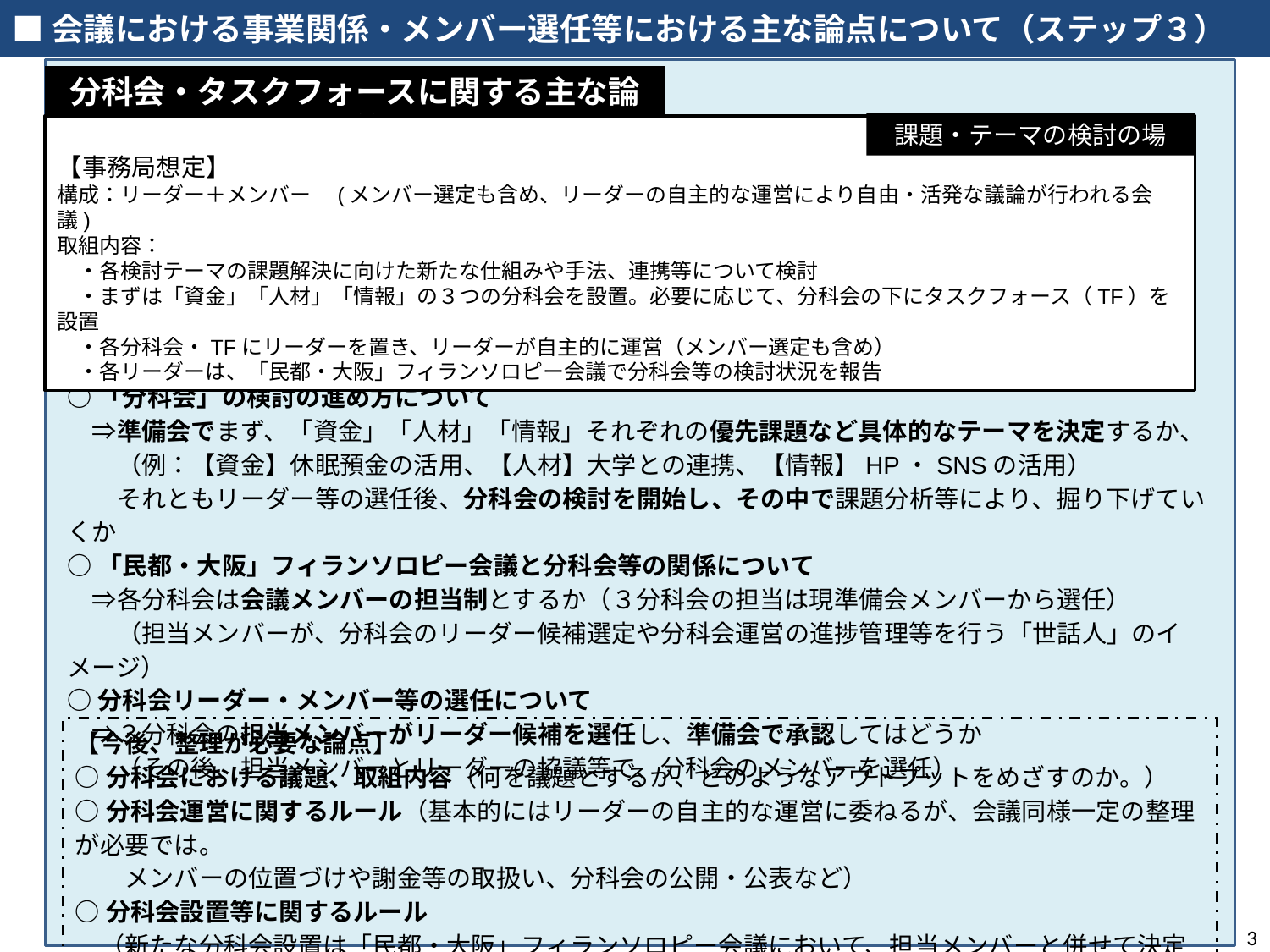

■会議における事業関係・メンバー選任等における主な論点について（ステップ３）

分科会・タスクフォースに関する主な論点等
課題・テーマの検討の場

【事務局想定】
構成：リーダー＋メンバー　(メンバー選定も含め、リーダーの自主的な運営により自由・活発な議論が行われる会議)
取組内容：
　・各検討テーマの課題解決に向けた新たな仕組みや手法、連携等について検討
　・まずは「資金」「人材」「情報」の３つの分科会を設置。必要に応じて、分科会の下にタスクフォース（TF）を設置
　・各分科会・TFにリーダーを置き、リーダーが自主的に運営（メンバー選定も含め）
　・各リーダーは、「民都・大阪」フィランソロピー会議で分科会等の検討状況を報告
【まず整理いただきたい論点】
○「分科会」の検討の進め方について
　⇒準備会でまず、「資金」「人材」「情報」それぞれの優先課題など具体的なテーマを決定するか、
　　（例：【資金】休眠預金の活用、【人材】大学との連携、【情報】HP・SNSの活用）
　　それともリーダー等の選任後、分科会の検討を開始し、その中で課題分析等により、掘り下げていくか
○「民都・大阪」フィランソロピー会議と分科会等の関係について
　⇒各分科会は会議メンバーの担当制とするか（３分科会の担当は現準備会メンバーから選任）
　　（担当メンバーが、分科会のリーダー候補選定や分科会運営の進捗管理等を行う「世話人」のイメージ）
○分科会リーダー・メンバー等の選任について
　⇒３分科会の担当メンバーがリーダー候補を選任し、準備会で承認してはどうか
　　（その後、担当メンバーとリーダーの協議等で、分科会のメンバーを選任）
【今後、整理が必要な論点】
○分科会における議題、取組内容（何を議題とするか、どのようなアウトプットをめざすのか。）
○分科会運営に関するルール（基本的にはリーダーの自主的な運営に委ねるが、会議同様一定の整理が必要では。
　　メンバーの位置づけや謝金等の取扱い、分科会の公開・公表など）
○分科会設置等に関するルール
　（新たな分科会設置は「民都・大阪」フィランソロピー会議において、担当メンバーと併せて決定することなど）
3